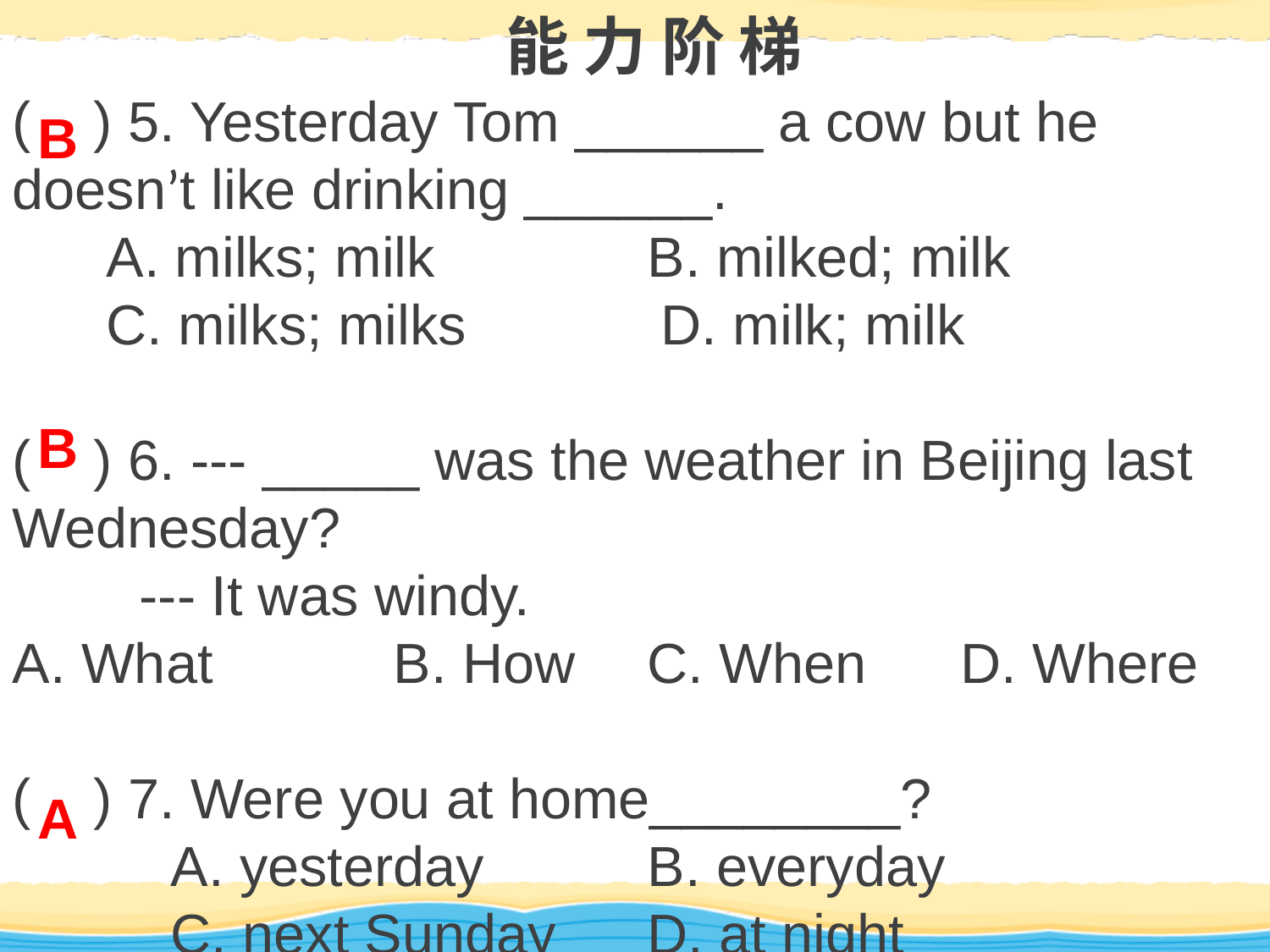

能 力 阶 梯
(    ) 5. Yesterday Tom ______ a cow but he doesn’t like drinking ______.
      A. milks; milk		B. milked; milk
      C. milks; milks	         D. milk; milk

(    ) 6. --- _____ was the weather in Beijing last Wednesday?
      	--- It was windy.
A. What		B. How	C. When      D. Where

(    ) 7. Were you at home________?
	  A. yesterday		B. everyday			  C. next Sunday	D. at night
B
B
A